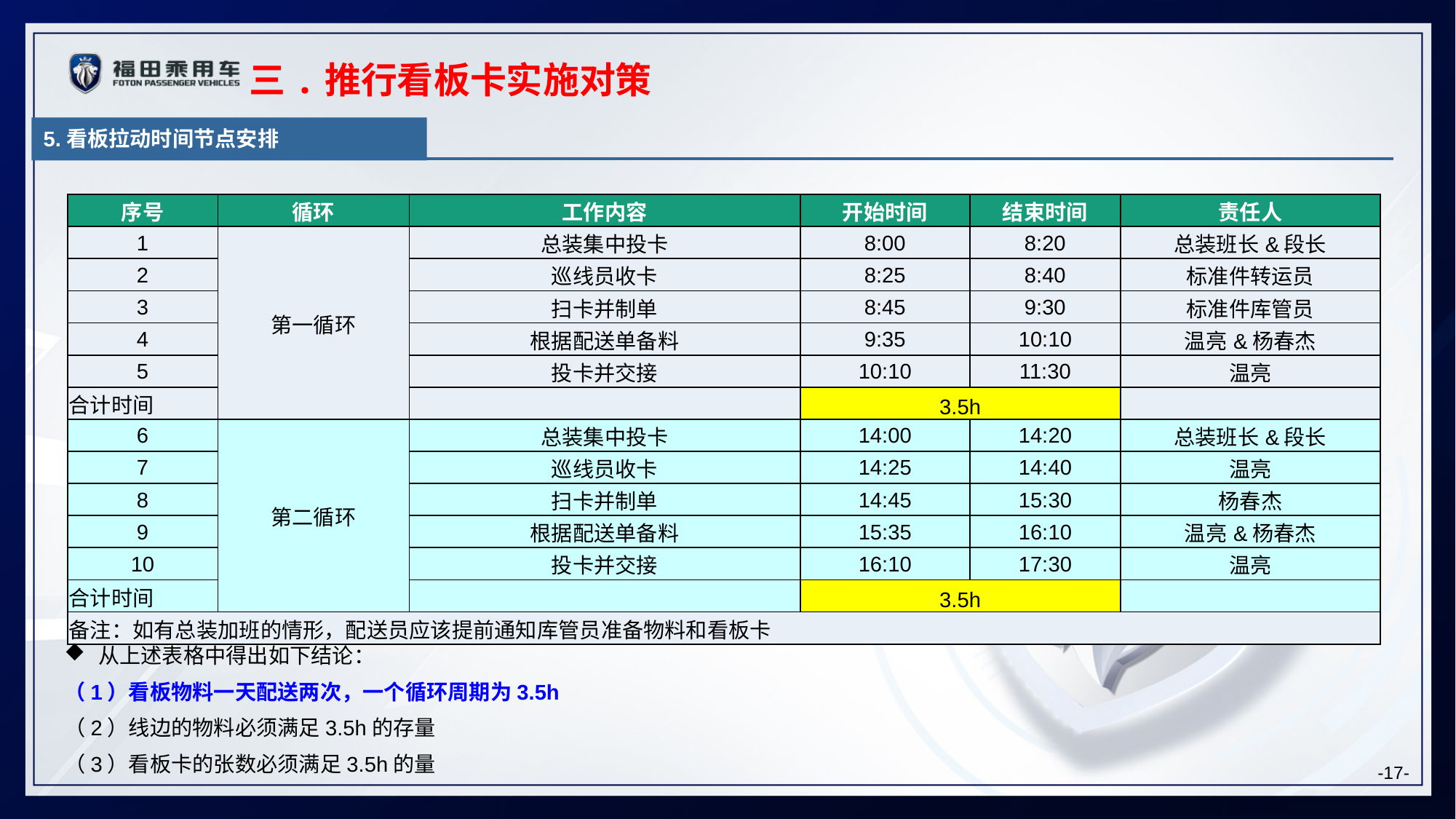

三.推行看板卡实施对策

5.看板拉动时间节点安排
| 序号 | 循环 | 工作内容 | 开始时间 | 结束时间 | 责任人 |
| --- | --- | --- | --- | --- | --- |
| 1 | 第一循环 | 总装集中投卡 | 8:00 | 8:20 | 总装班长&段长 |
| 2 |  | 巡线员收卡 | 8:25 | 8:40 | 标准件转运员 |
| 3 |  | 扫卡并制单 | 8:45 | 9:30 | 标准件库管员 |
| 4 |  | 根据配送单备料 | 9:35 | 10:10 | 温亮&杨春杰 |
| 5 |  | 投卡并交接 | 10:10 | 11:30 | 温亮 |
| 合计时间 |  |  | 3.5h |  |  |
| 6 | 第二循环 | 总装集中投卡 | 14:00 | 14:20 | 总装班长&段长 |
| 7 |  | 巡线员收卡 | 14:25 | 14:40 | 温亮 |
| 8 |  | 扫卡并制单 | 14:45 | 15:30 | 杨春杰 |
| 9 |  | 根据配送单备料 | 15:35 | 16:10 | 温亮&杨春杰 |
| 10 |  | 投卡并交接 | 16:10 | 17:30 | 温亮 |
| 合计时间 |  |  | 3.5h |  |  |
| 备注：如有总装加班的情形，配送员应该提前通知库管员准备物料和看板卡 |  |  |  |  |  |
从上述表格中得出如下结论：
（1）看板物料一天配送两次，一个循环周期为3.5h
（2）线边的物料必须满足3.5h的存量
（3）看板卡的张数必须满足3.5h的量